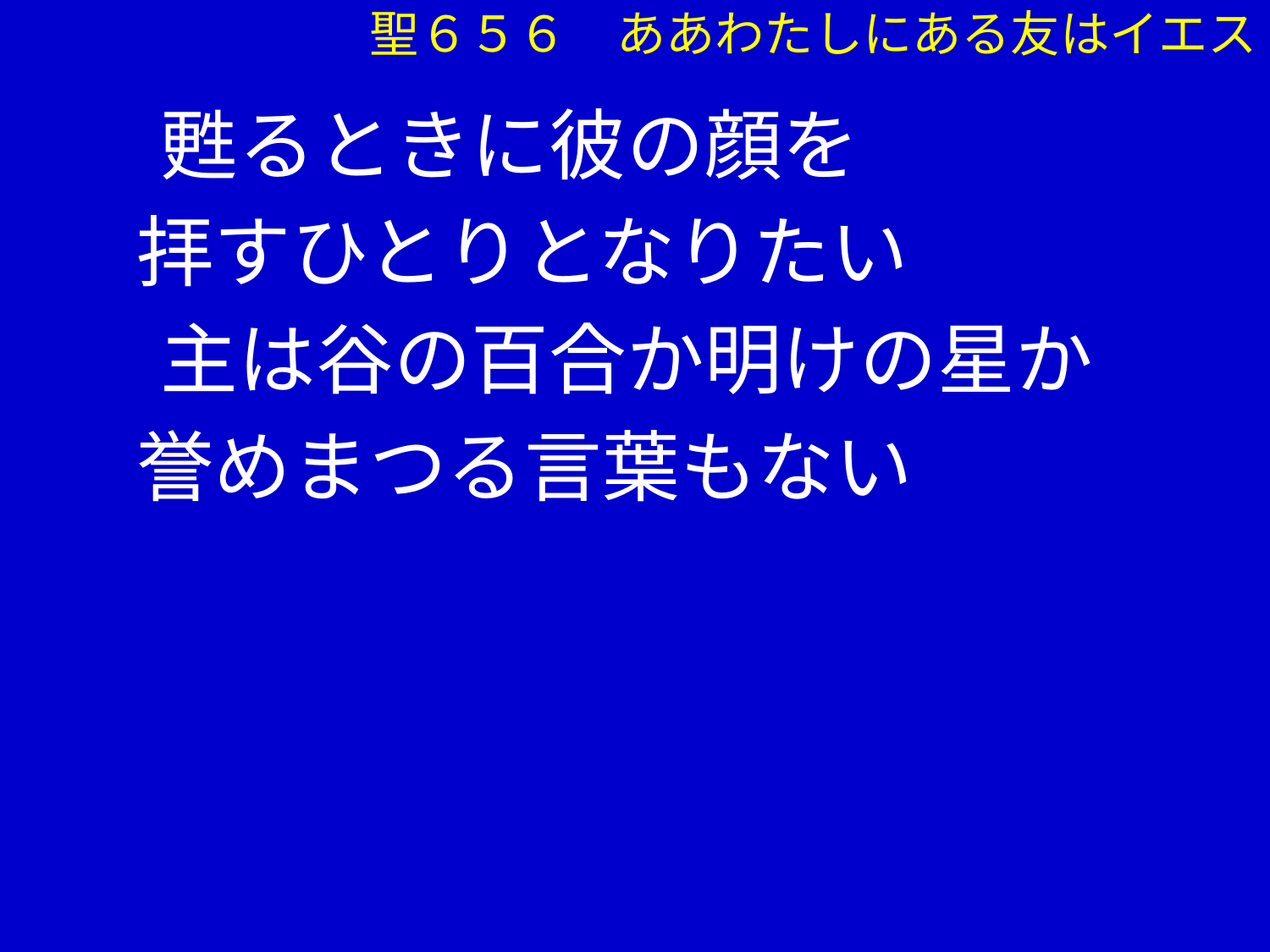

聖６５６　ああわたしにある友はイエス
　 甦るときに彼の顔を
   拝すひとりとなりたい
　 主は谷の百合か明けの星か
   誉めまつる言葉もない